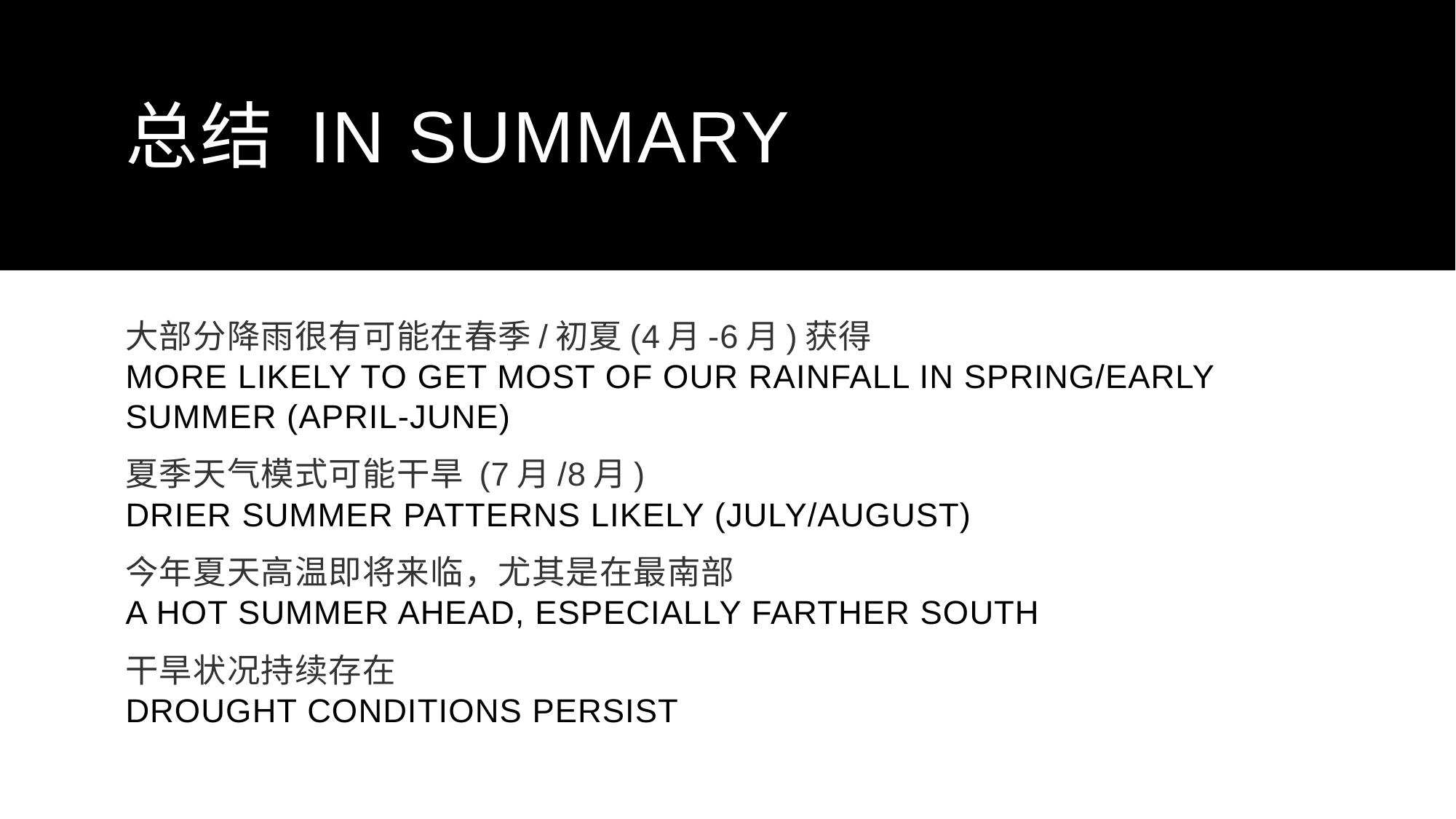

# 总结 IN SUMMARY
大部分降雨很有可能在春季/初夏(4月-6月)获得
MORE LIKELY TO GET MOST OF OUR RAINFALL IN SPRING/EARLY SUMMER (APRIL-JUNE)
夏季天气模式可能干旱 (7月/8月)
DRIER SUMMER PATTERNS LIKELY (JULY/AUGUST)
今年夏天高温即将来临，尤其是在最南部
A HOT SUMMER AHEAD, ESPECIALLY FARTHER SOUTH
干旱状况持续存在
DROUGHT CONDITIONS PERSIST